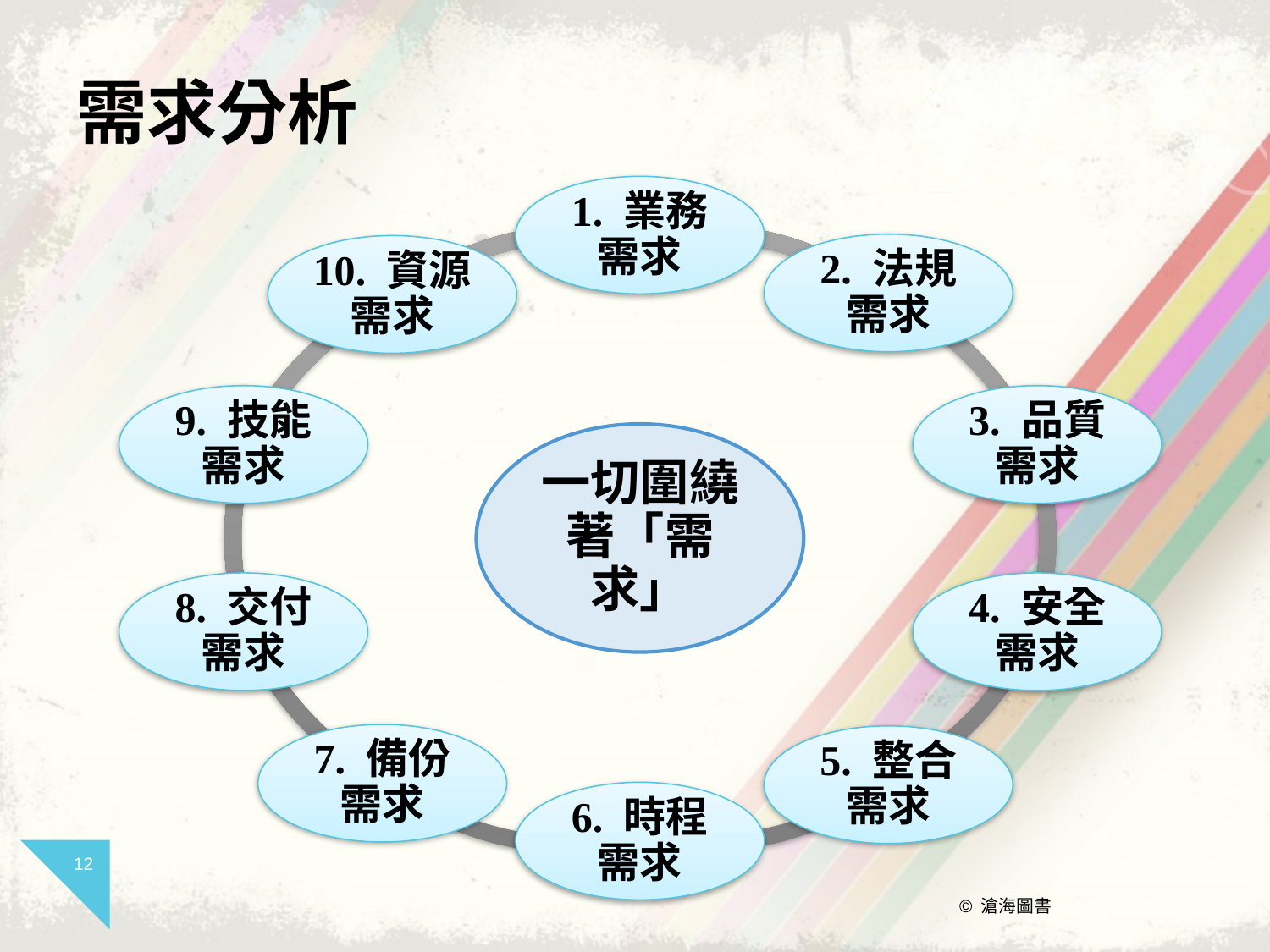

# 需求分析
一切圍繞著「需求」
1. 業務需求
2. 法規需求
3. 品質需求
4. 安全需求
5. 整合需求
6. 時程需求
7. 備份需求
8. 交付需求
9. 技能需求
10. 資源需求
12
© 滄海圖書